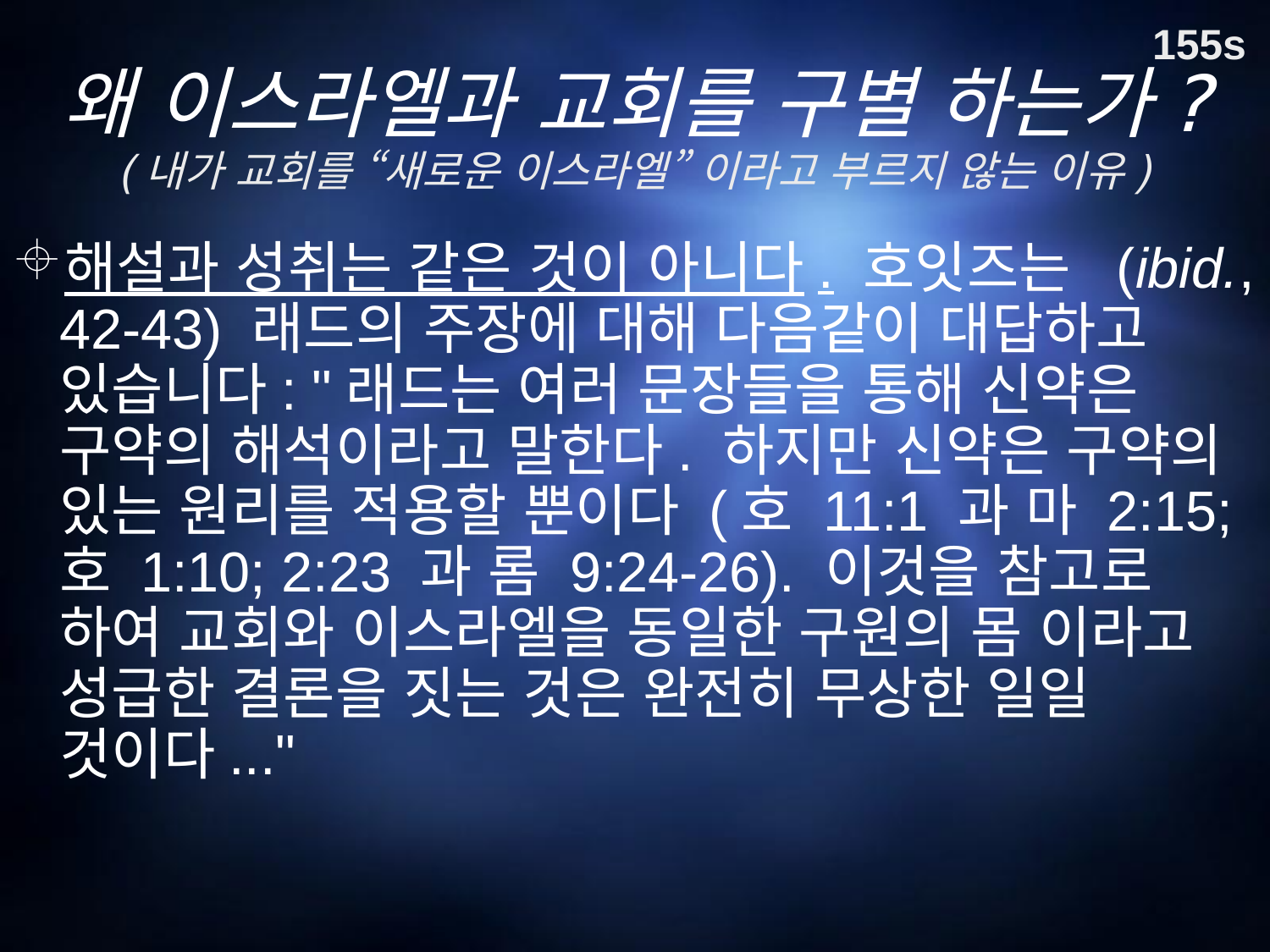

155s
# 왜 이스라엘과 교회를 구별 하는가?
(내가 교회를 “새로운 이스라엘” 이라고 부르지 않는 이유)‏
해설과 성취는 같은 것이 아니다. 호잇즈는  (ibid., 42-43) 래드의 주장에 대해 다음같이 대답하고 있습니다: "래드는 여러 문장들을 통해 신약은 구약의 해석이라고 말한다. 하지만 신약은 구약의 있는 원리를 적용할 뿐이다 (호 11:1 과 마 2:15; 호 1:10; 2:23 과 롬 9:24-26). 이것을 참고로 하여 교회와 이스라엘을 동일한 구원의 몸 이라고 성급한 결론을 짓는 것은 완전히 무상한 일일 것이다..."